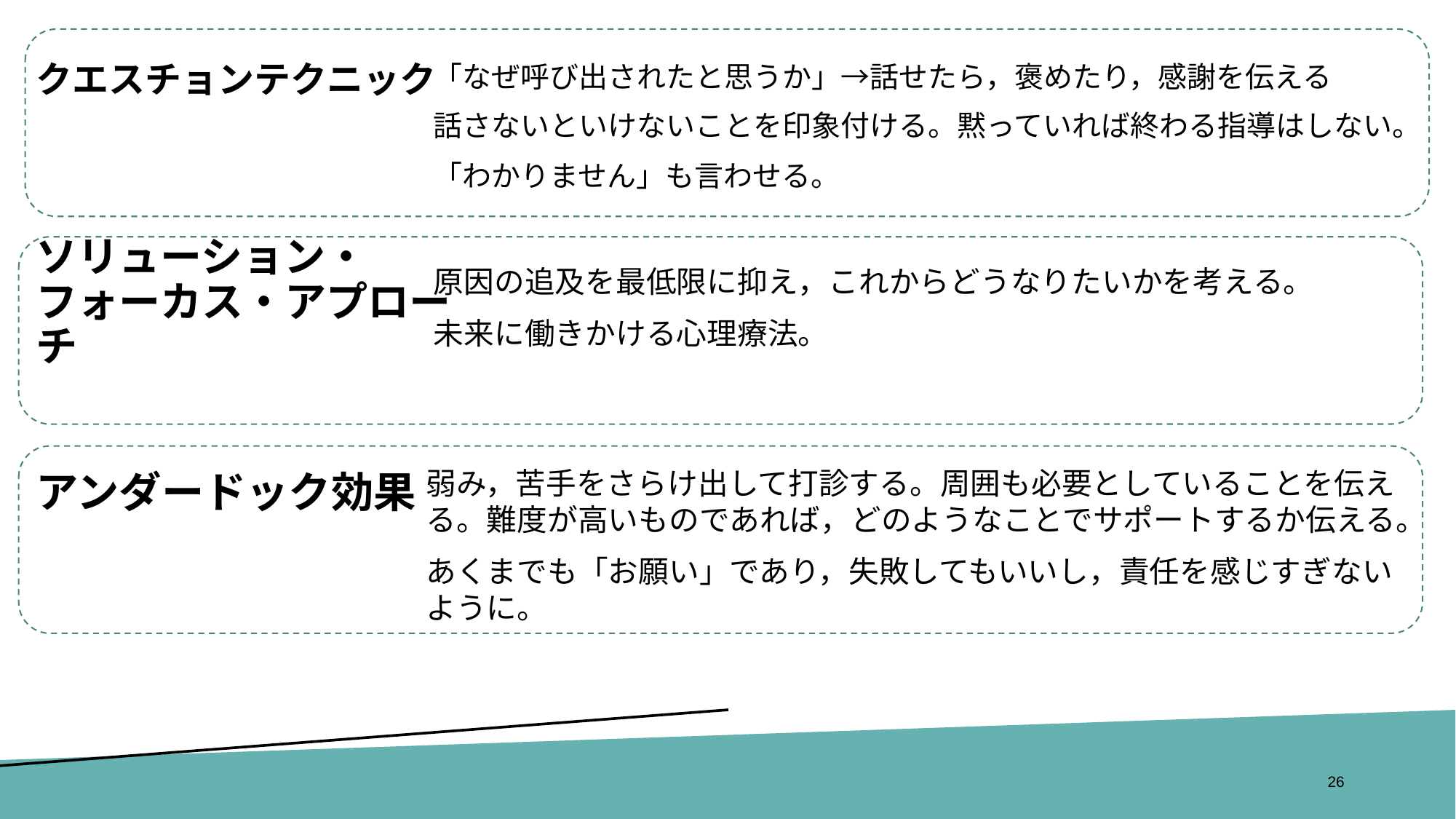

クエスチョンテクニック
「なぜ呼び出されたと思うか」→話せたら，褒めたり，感謝を伝える
話さないといけないことを印象付ける。黙っていれば終わる指導はしない。
「わかりません」も言わせる。
# ソリューション・ フォーカス・アプローチ

原因の追及を最低限に抑え，これからどうなりたいかを考える。
未来に働きかける心理療法。
アンダードック効果

弱み，苦手をさらけ出して打診する。周囲も必要としていることを伝える。難度が高いものであれば，どのようなことでサポートするか伝える。
あくまでも「お願い」であり，失敗してもいいし，責任を感じすぎないように。
26